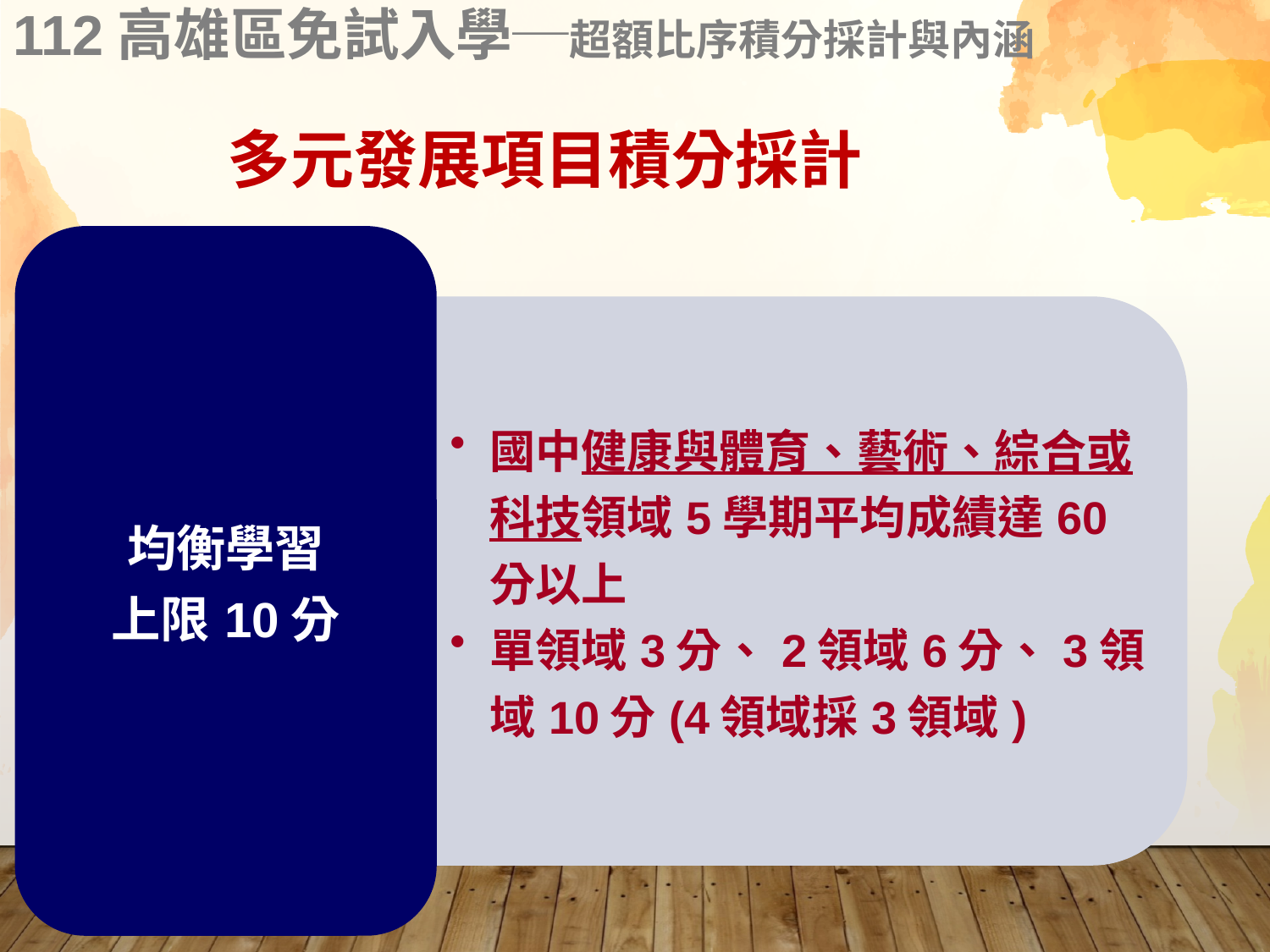

112高雄區免試入學─超額比序積分採計與內涵
多元發展項目積分採計
均衡學習
上限10分
單領域3分、2領域6分、3領域10分(4領域採3領域)